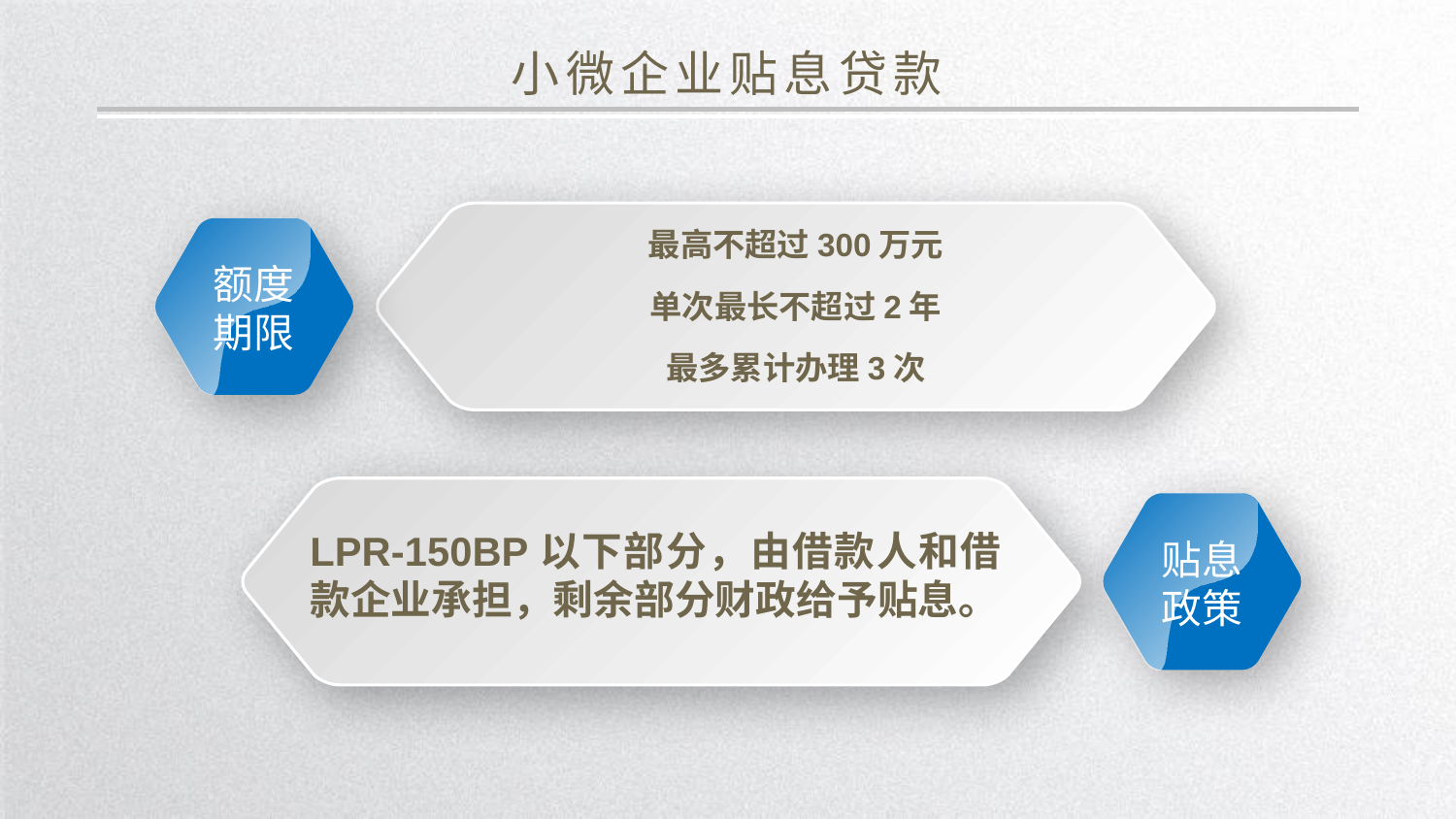

小微企业贴息贷款

额度
期限
最高不超过300万元

单次最长不超过2年

最多累计办理3次

贴息
政策
LPR-150BP以下部分，由借款人和借款企业承担，剩余部分财政给予贴息。